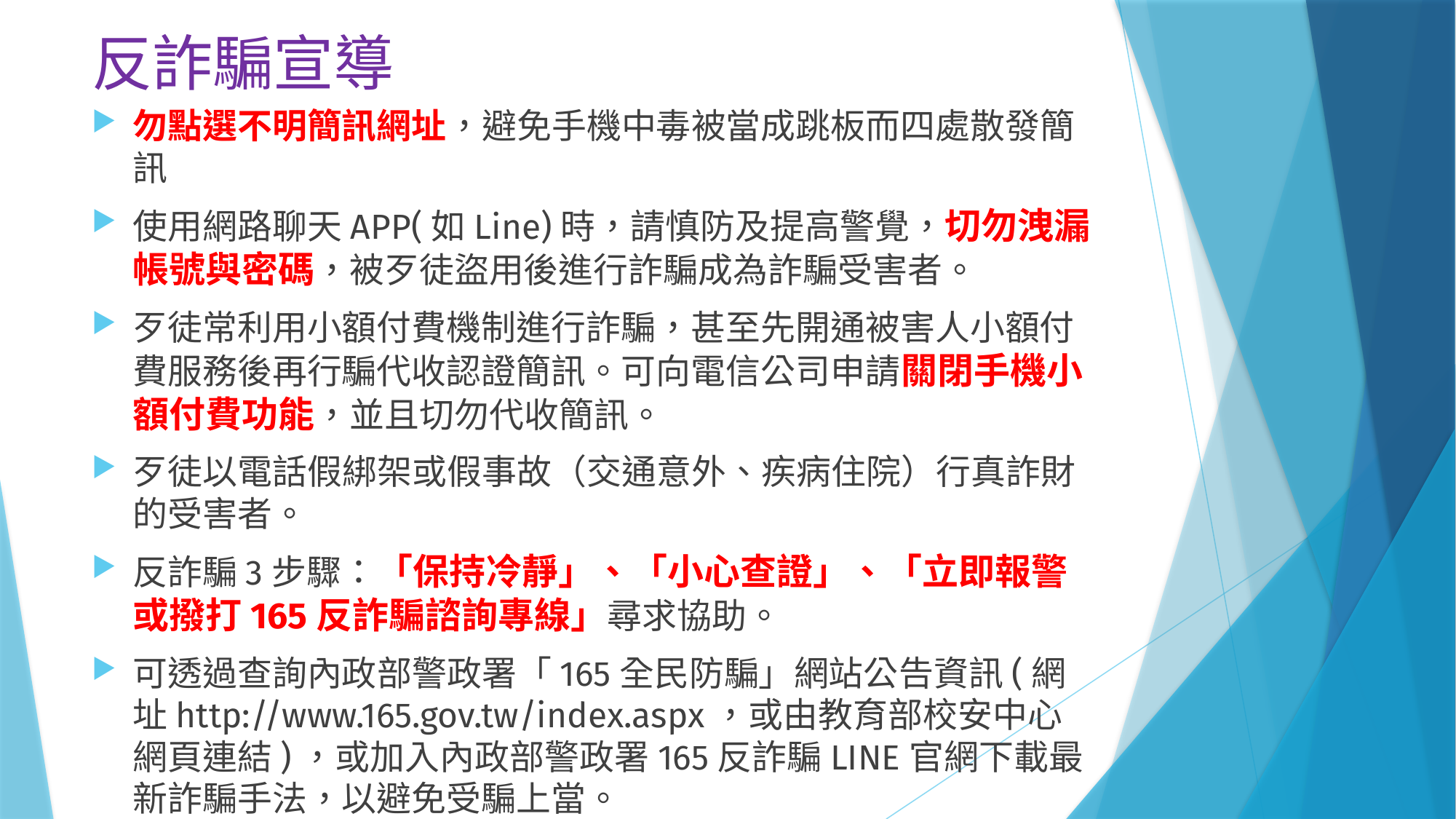

# 反詐騙宣導
勿點選不明簡訊網址，避免手機中毒被當成跳板而四處散發簡訊
使用網路聊天APP(如Line)時，請慎防及提高警覺，切勿洩漏帳號與密碼，被歹徒盜用後進行詐騙成為詐騙受害者。
歹徒常利用小額付費機制進行詐騙，甚至先開通被害人小額付費服務後再行騙代收認證簡訊。可向電信公司申請關閉手機小額付費功能，並且切勿代收簡訊。
歹徒以電話假綁架或假事故（交通意外、疾病住院）行真詐財的受害者。
反詐騙3步驟：「保持冷靜」、「小心查證」、「立即報警或撥打165反詐騙諮詢專線」尋求協助。
可透過查詢內政部警政署「165全民防騙」網站公告資訊(網址http://www.165.gov.tw/index.aspx，或由教育部校安中心網頁連結)，或加入內政部警政署165反詐騙LINE官網下載最新詐騙手法，以避免受騙上當。